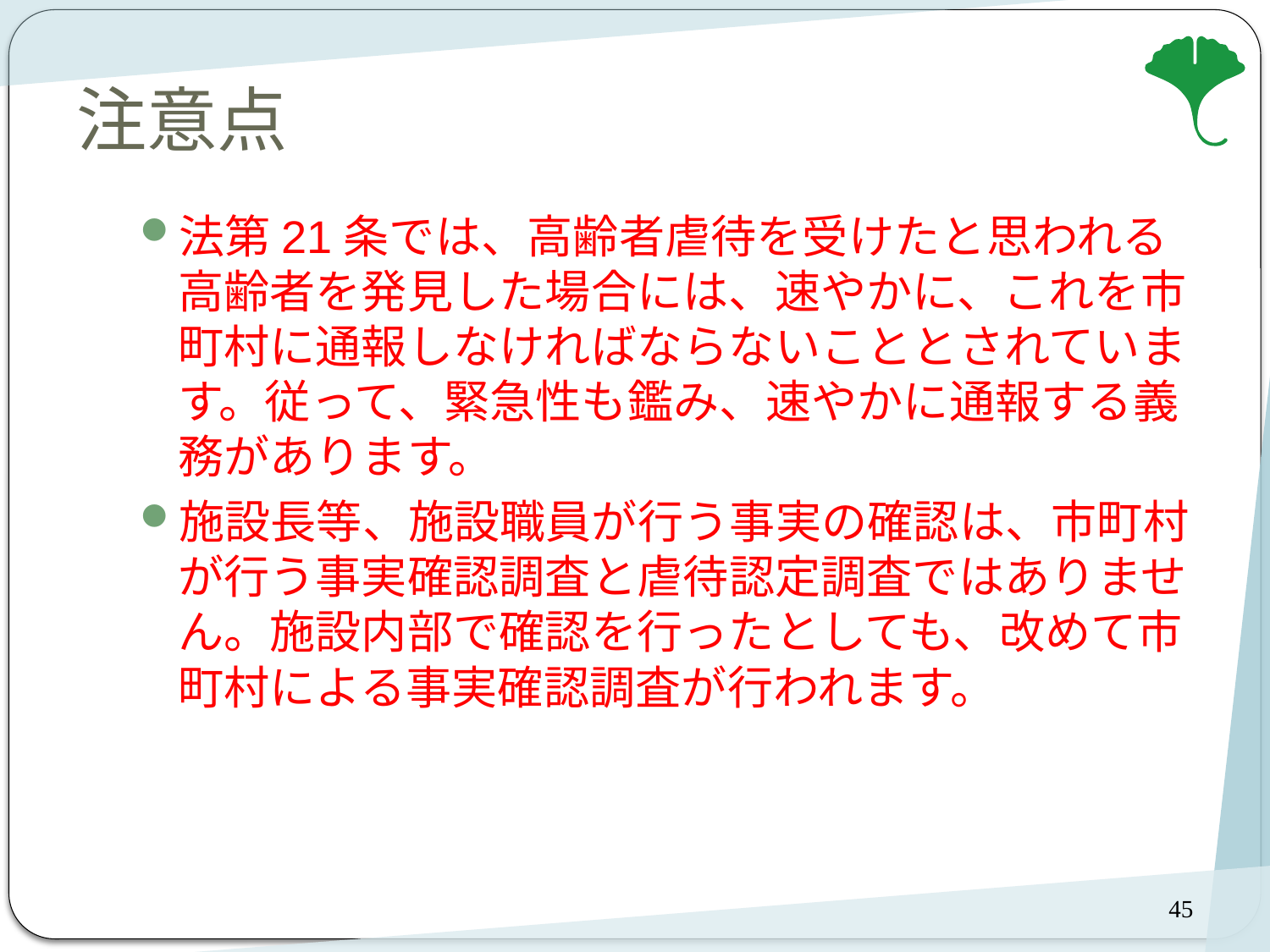

# 注意点
法第21条では、高齢者虐待を受けたと思われる高齢者を発見した場合には、速やかに、これを市町村に通報しなければならないこととされています。従って、緊急性も鑑み、速やかに通報する義務があります。
施設長等、施設職員が行う事実の確認は、市町村が行う事実確認調査と虐待認定調査ではありません。施設内部で確認を行ったとしても、改めて市町村による事実確認調査が行われます。
45